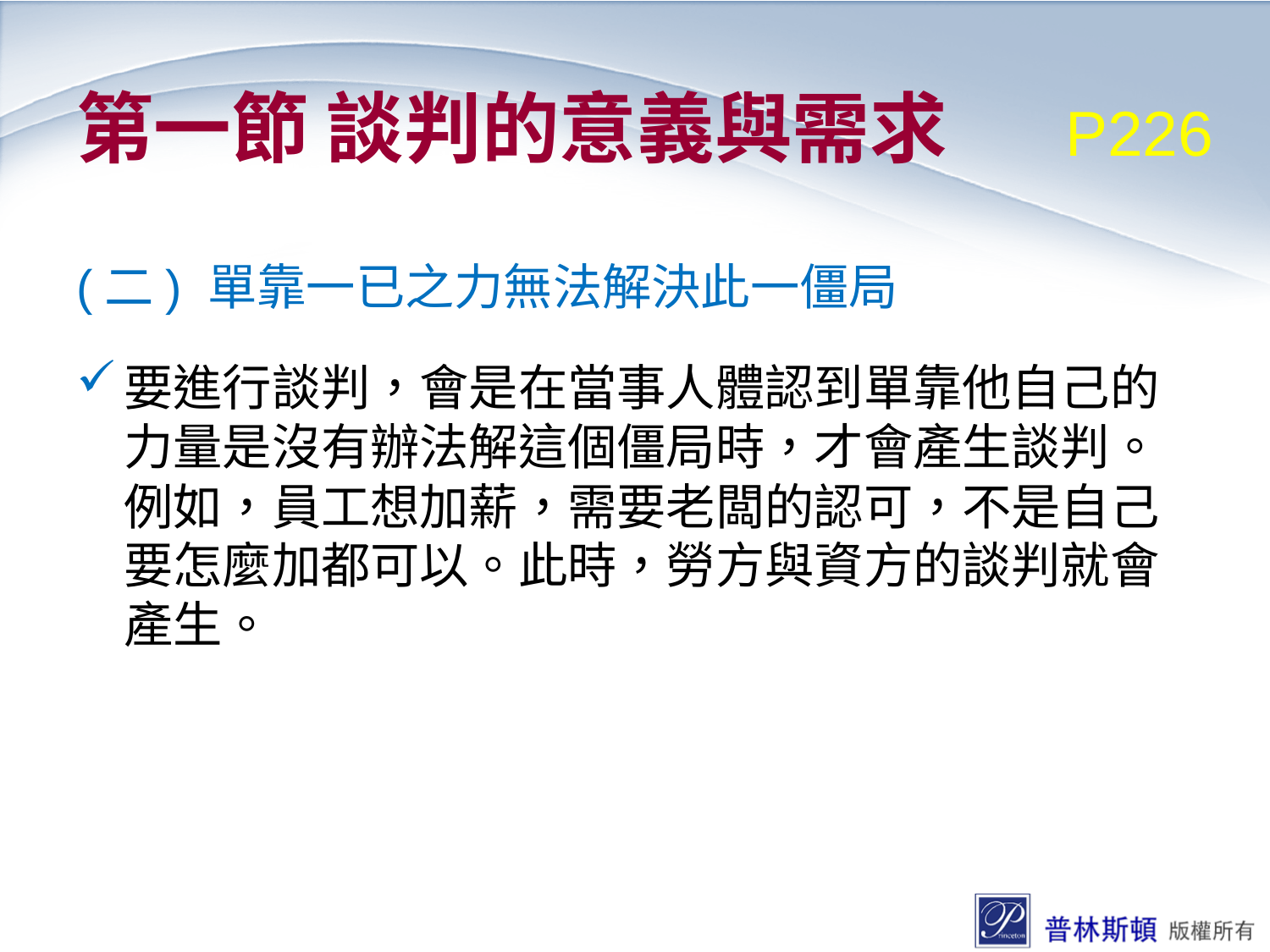

# 第一節 談判的意義與需求
P226
(二) 單靠一已之力無法解決此一僵局
要進行談判，會是在當事人體認到單靠他自己的力量是沒有辦法解這個僵局時，才會產生談判。例如，員工想加薪，需要老闆的認可，不是自己要怎麼加都可以。此時，勞方與資方的談判就會產生。